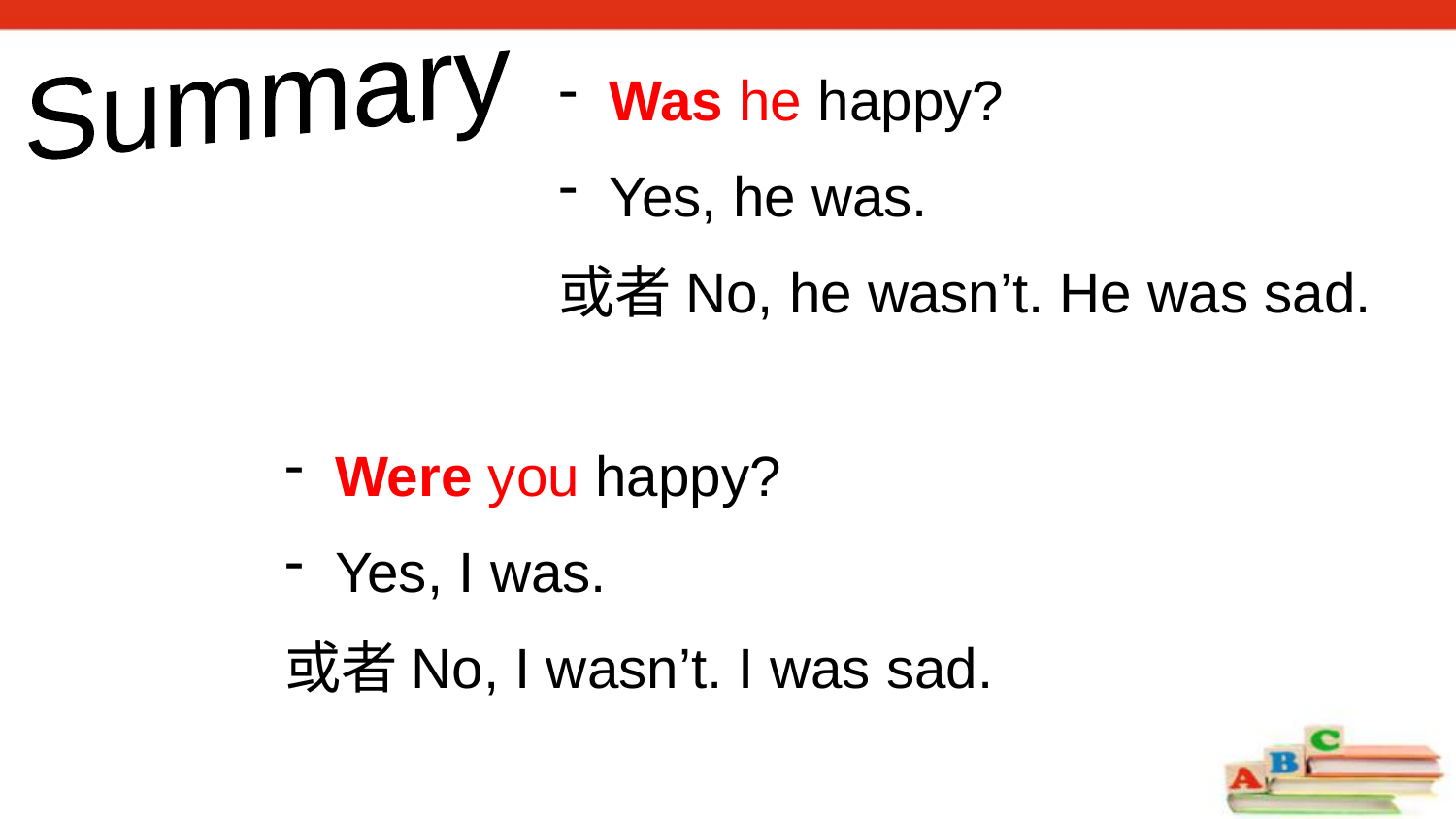

Summary
 Was he happy?
 Yes, he was.
或者No, he wasn’t. He was sad.

 Were you happy?
 Yes, I was.
或者No, I wasn’t. I was sad.